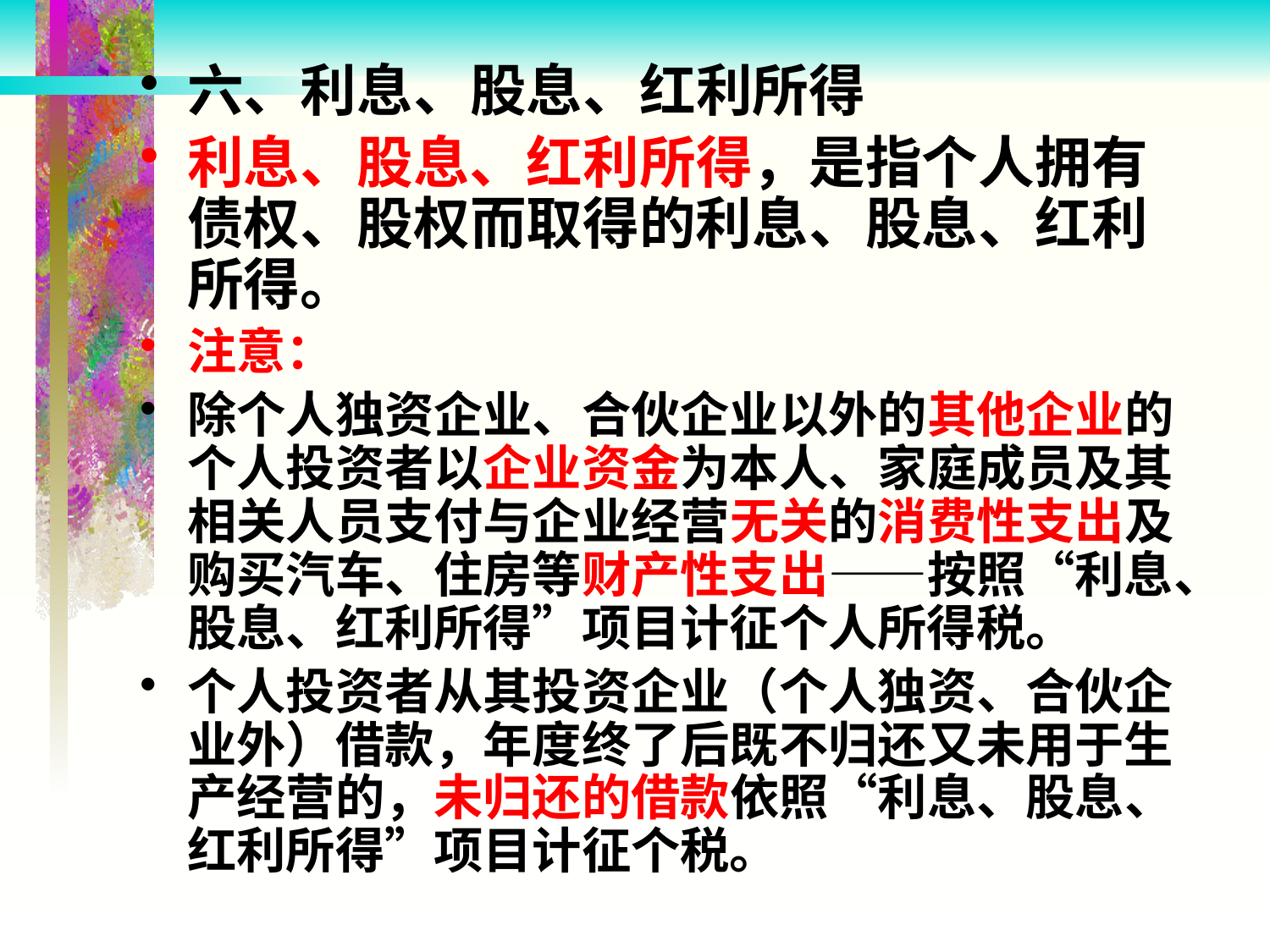

六、利息、股息、红利所得
利息、股息、红利所得，是指个人拥有债权、股权而取得的利息、股息、红利所得。
注意：
除个人独资企业、合伙企业以外的其他企业的个人投资者以企业资金为本人、家庭成员及其相关人员支付与企业经营无关的消费性支出及购买汽车、住房等财产性支出——按照“利息、股息、红利所得”项目计征个人所得税。
个人投资者从其投资企业（个人独资、合伙企业外）借款，年度终了后既不归还又未用于生产经营的，未归还的借款依照“利息、股息、红利所得”项目计征个税。